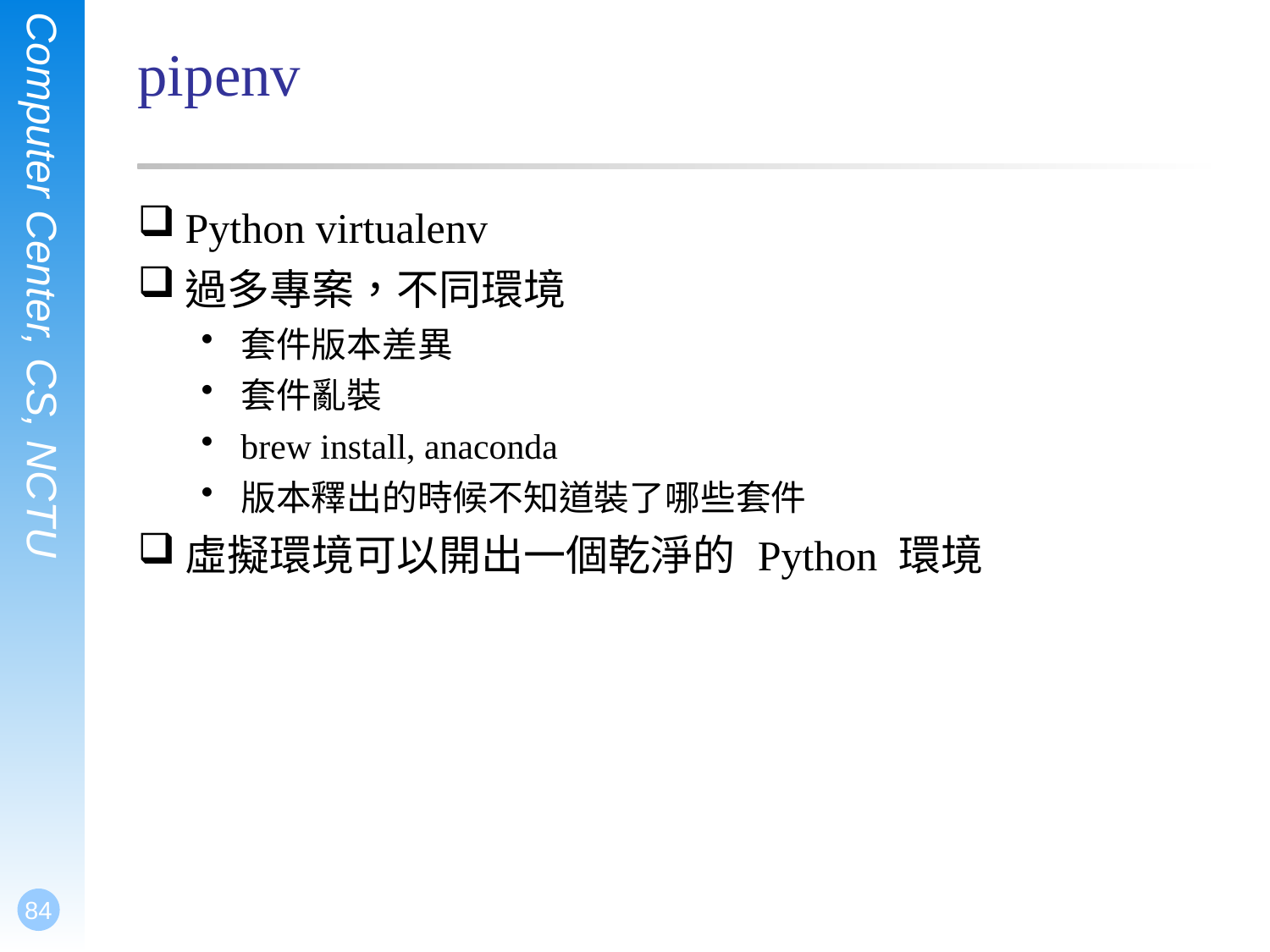

# pipenv
Python virtualenv
過多專案，不同環境
套件版本差異
套件亂裝
brew install, anaconda
版本釋出的時候不知道裝了哪些套件
虛擬環境可以開出一個乾淨的 Python 環境